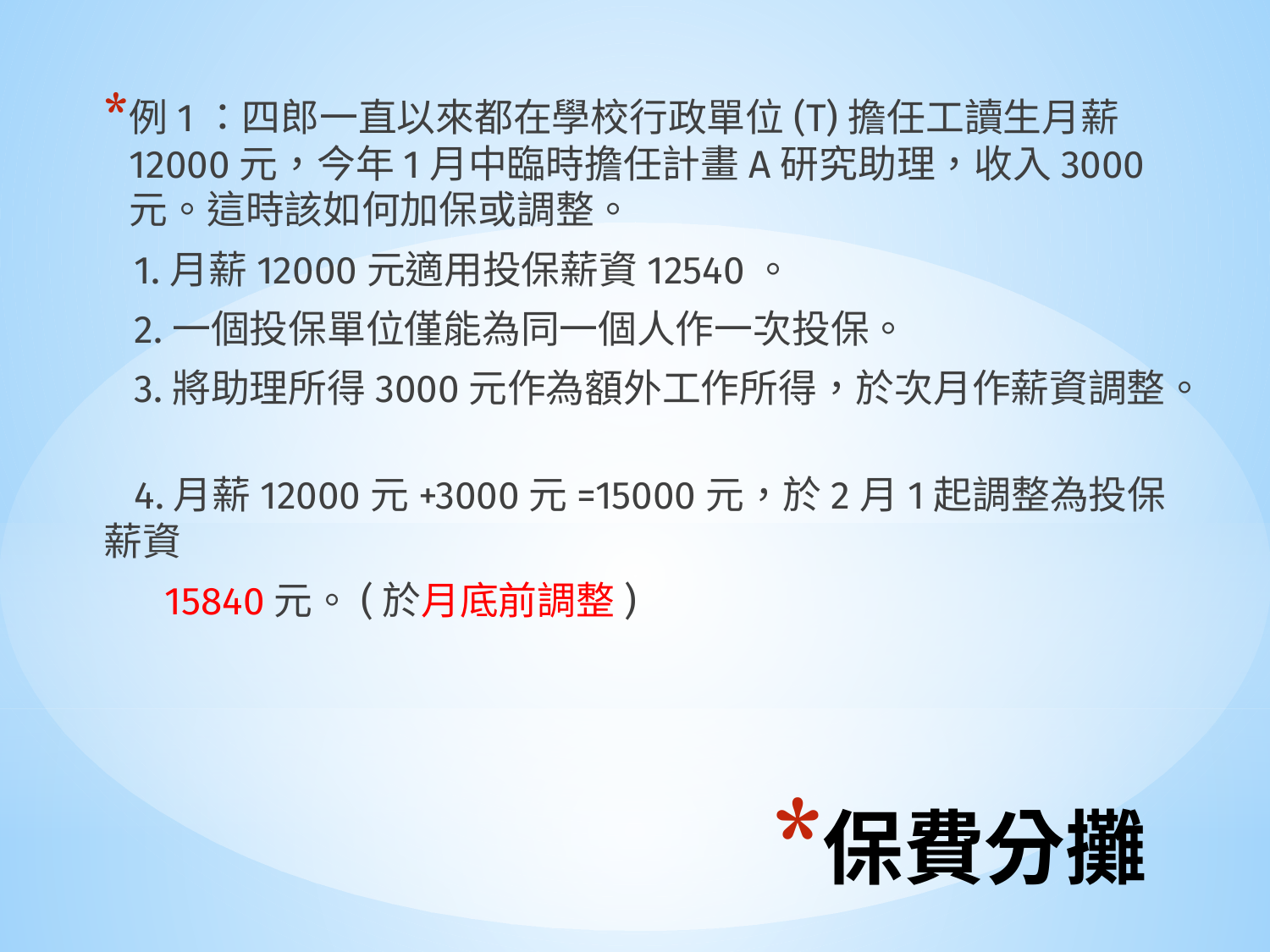

例1：四郎一直以來都在學校行政單位(T)擔任工讀生月薪12000元，今年1月中臨時擔任計畫A研究助理，收入3000元。這時該如何加保或調整。
   1.月薪12000元適用投保薪資12540。
   2.一個投保單位僅能為同一個人作一次投保。
   3.將助理所得3000元作為額外工作所得，於次月作薪資調整。
   4.月薪12000元+3000元=15000元，於2月1起調整為投保薪資
      15840元。(於月底前調整)

# 保費分攤